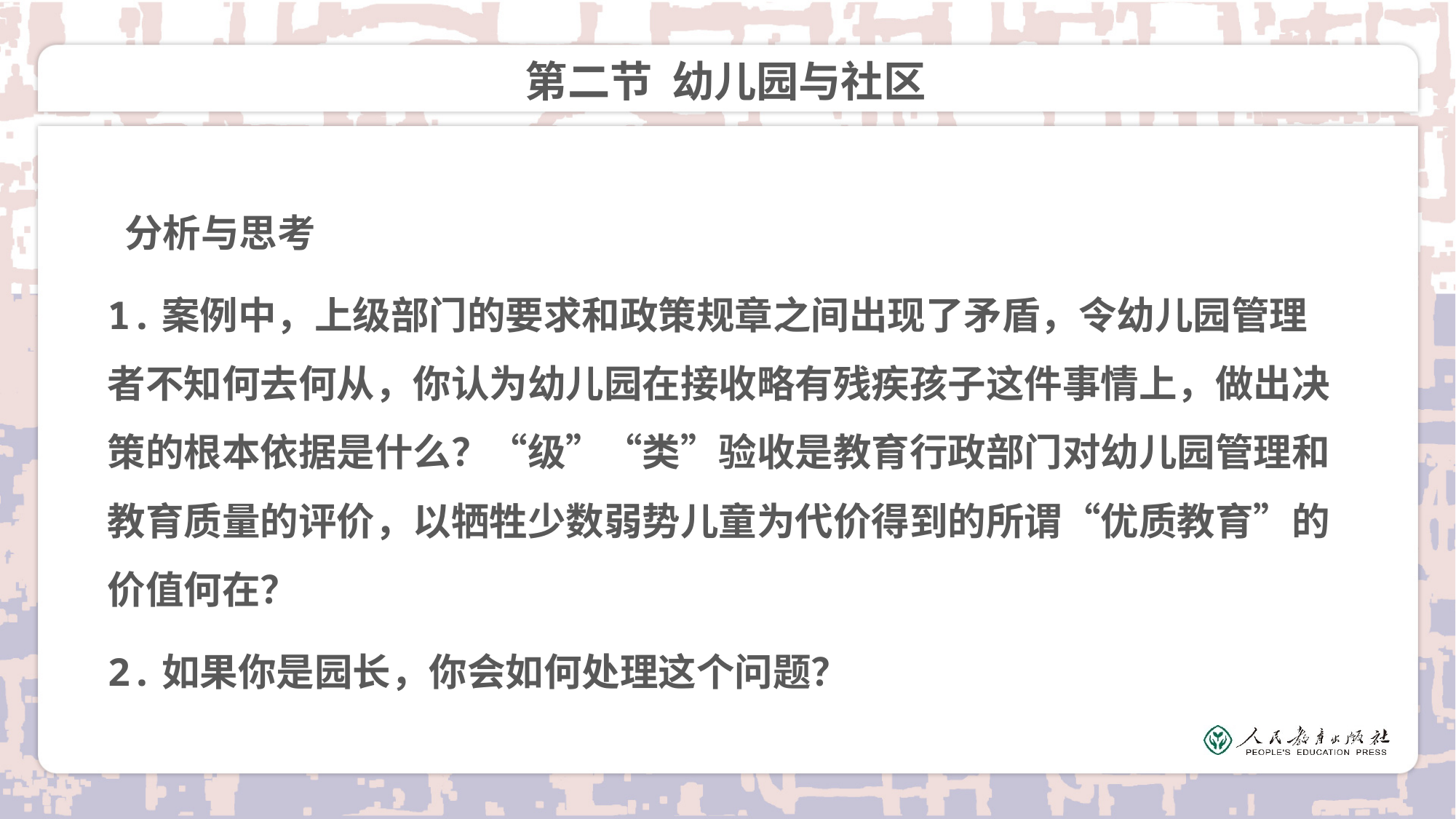

# 第二节  幼儿园与社区
 分析与思考
1.案例中，上级部门的要求和政策规章之间出现了矛盾，令幼儿园管理者不知何去何从，你认为幼儿园在接收略有残疾孩子这件事情上，做出决策的根本依据是什么？“级”“类”验收是教育行政部门对幼儿园管理和教育质量的评价，以牺牲少数弱势儿童为代价得到的所谓“优质教育”的价值何在？
2.如果你是园长，你会如何处理这个问题？